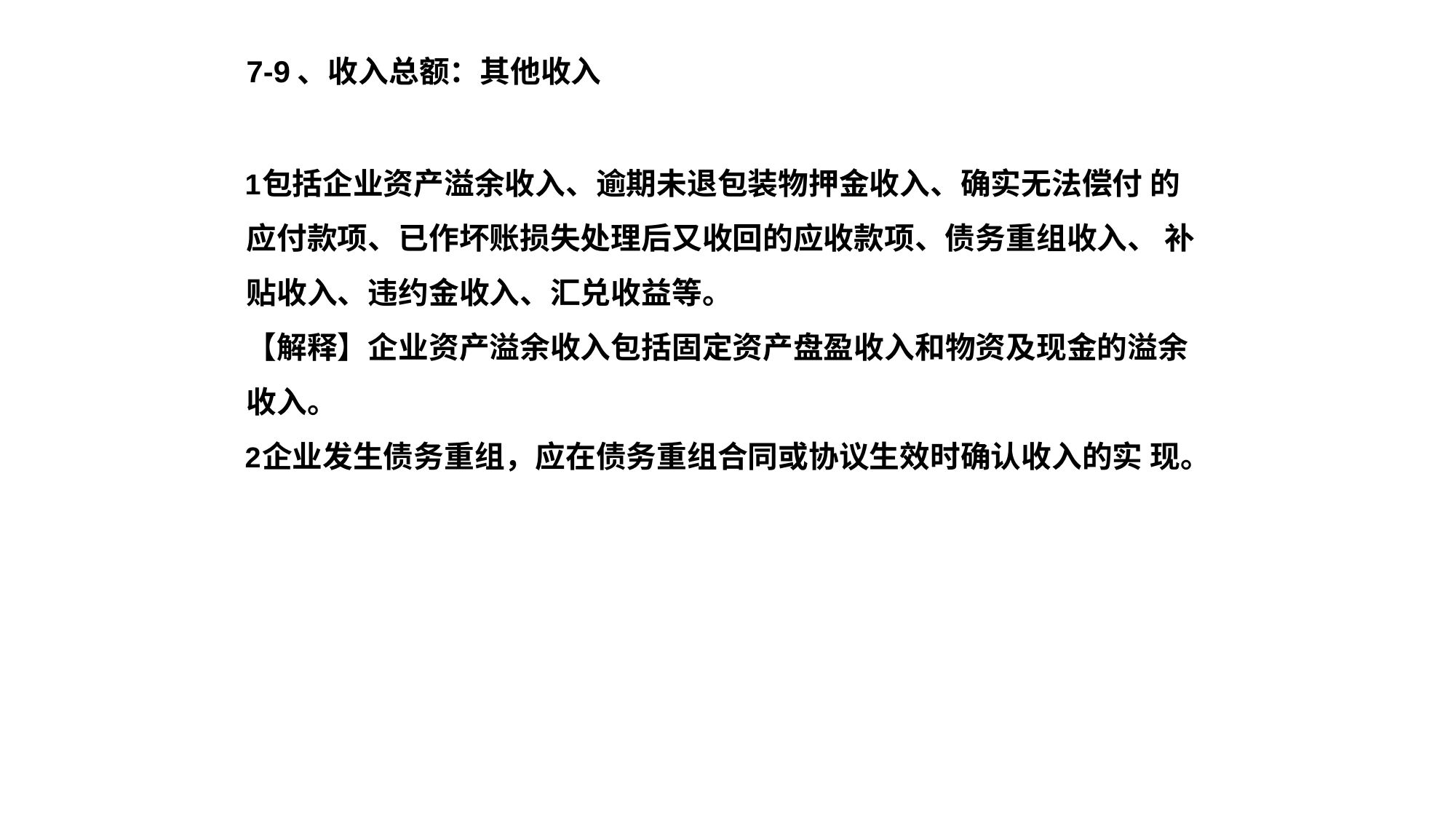

7-9、收入总额：其他收入

包括企业资产溢余收入、逾期未退包装物押金收入、确实无法偿付 的应付款项、已作坏账损失处理后又收回的应收款项、债务重组收入、 补贴收入、违约金收入、汇兑收益等。
【解释】企业资产溢余收入包括固定资产盘盈收入和物资及现金的溢余 收入。
企业发生债务重组，应在债务重组合同或协议生效时确认收入的实 现。